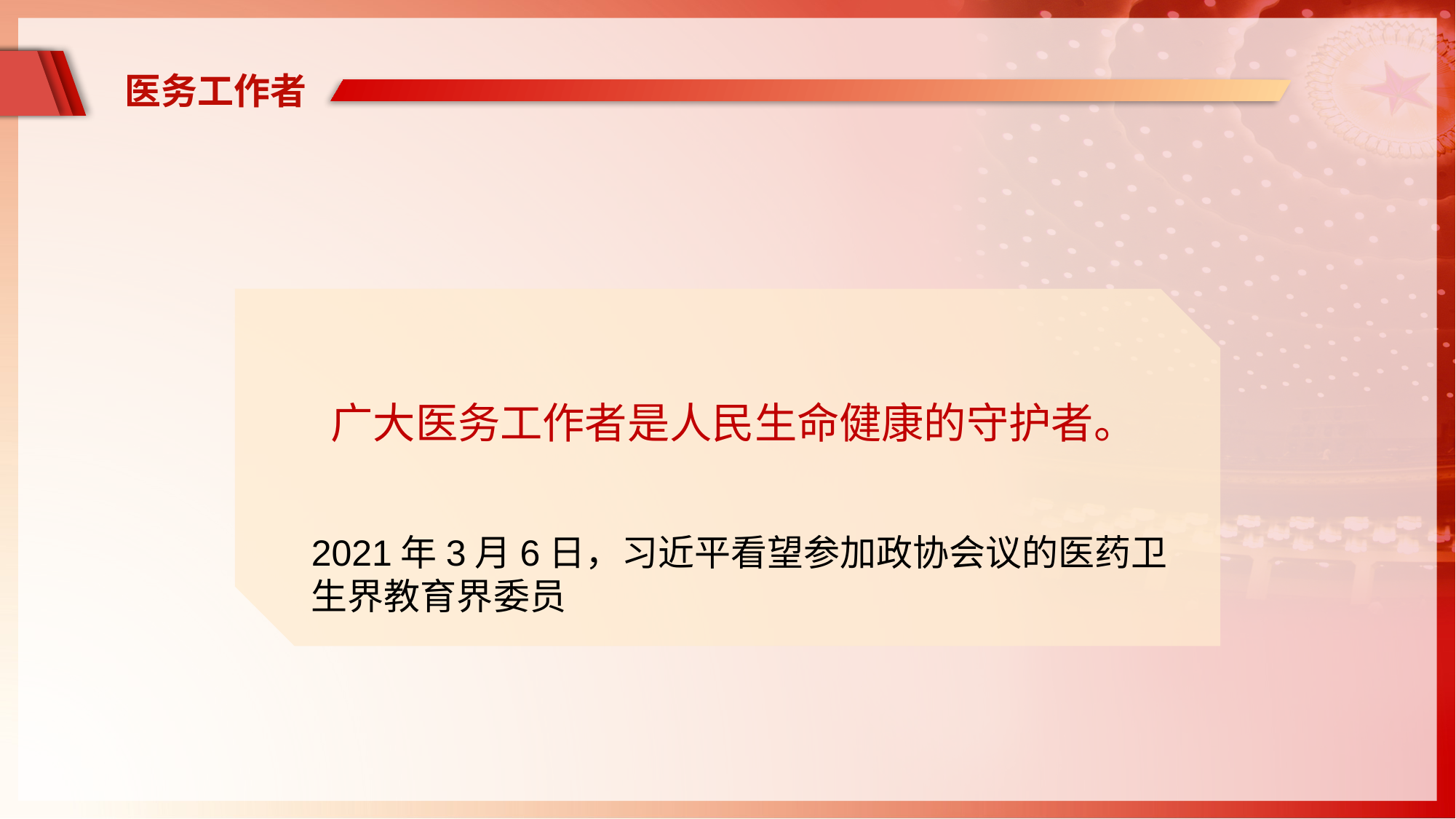

医务工作者

       广大医务工作者是人民生命健康的守护者。
2021年3月6日，习近平看望参加政协会议的医药卫生界教育界委员